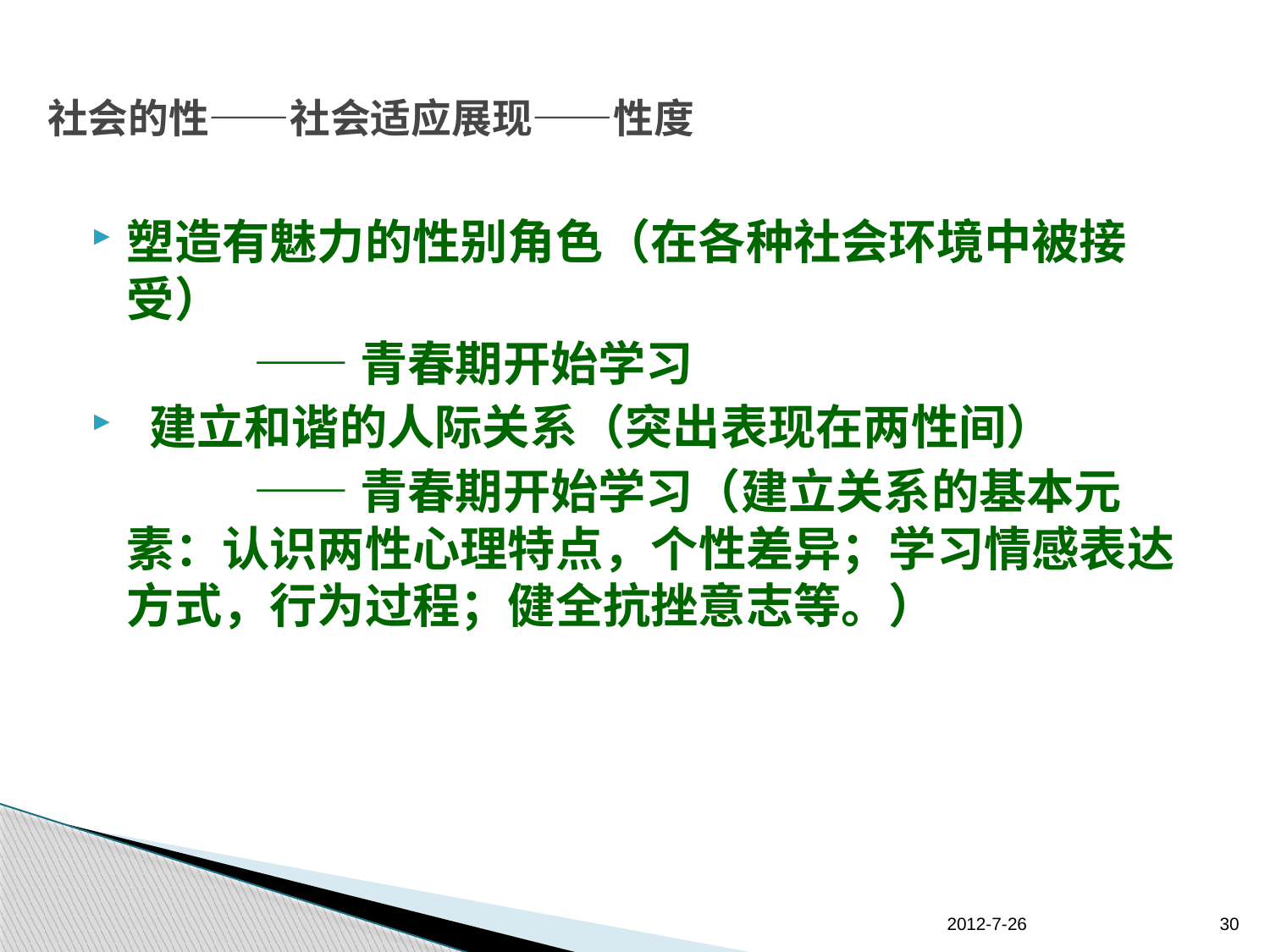

# 社会的性——社会适应展现——性度
塑造有魅力的性别角色（在各种社会环境中被接受）
               ——青春期开始学习
 建立和谐的人际关系（突出表现在两性间）
               ——青春期开始学习（建立关系的基本元素：认识两性心理特点，个性差异；学习情感表达方式，行为过程；健全抗挫意志等。）

2012-7-26
30